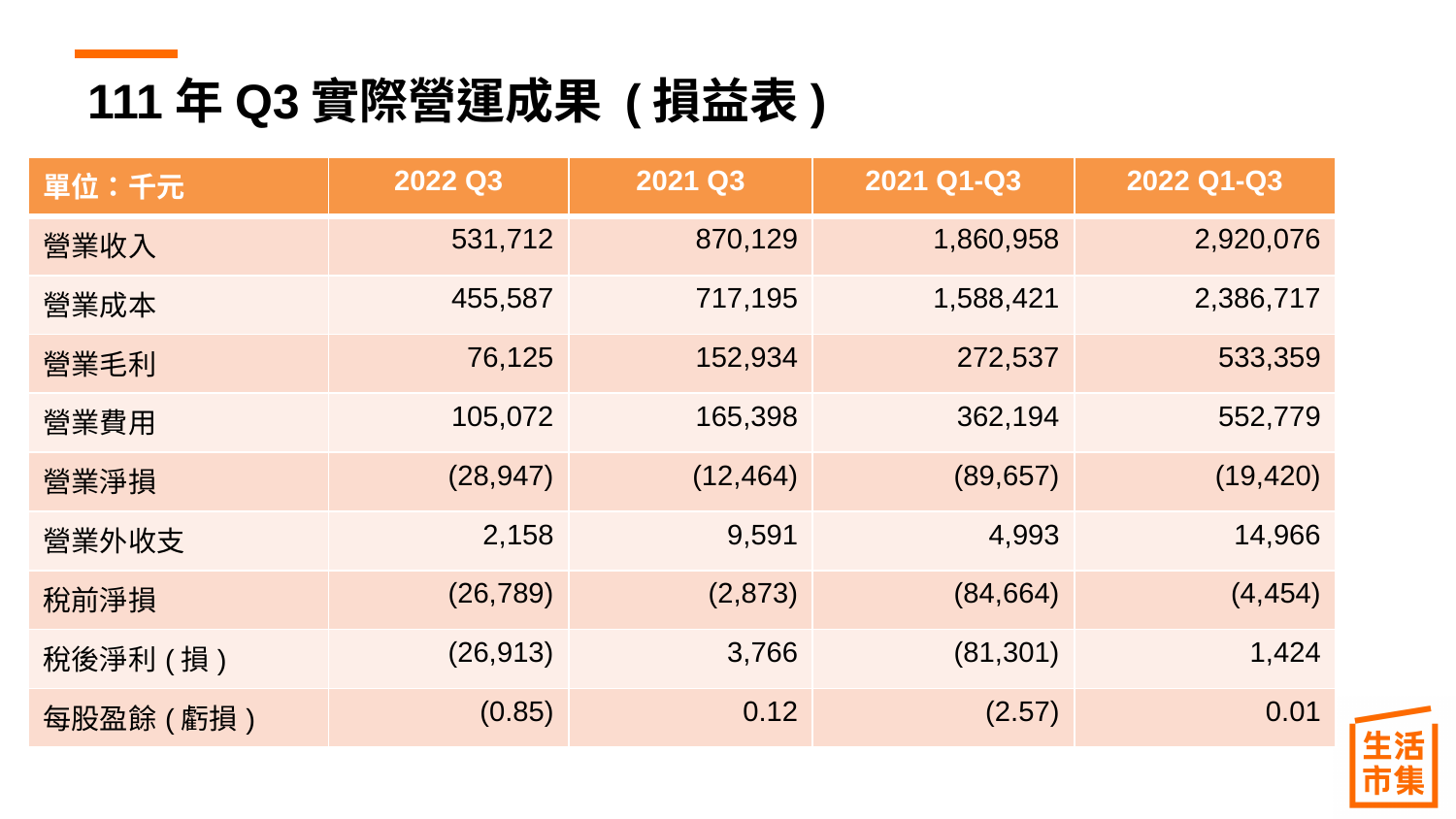

# 111年Q3實際營運成果 (損益表)
| 單位：千元 | 2022 Q3 | 2021 Q3 | 2021 Q1-Q3 | 2022 Q1-Q3 |
| --- | --- | --- | --- | --- |
| 營業收入 | 531,712 | 870,129 | 1,860,958 | 2,920,076 |
| 營業成本 | 455,587 | 717,195 | 1,588,421 | 2,386,717 |
| 營業毛利 | 76,125 | 152,934 | 272,537 | 533,359 |
| 營業費用 | 105,072 | 165,398 | 362,194 | 552,779 |
| 營業淨損 | (28,947) | (12,464) | (89,657) | (19,420) |
| 營業外收支 | 2,158 | 9,591 | 4,993 | 14,966 |
| 稅前淨損 | (26,789) | (2,873) | (84,664) | (4,454) |
| 稅後淨利(損) | (26,913) | 3,766 | (81,301) | 1,424 |
| 每股盈餘(虧損) | (0.85) | 0.12 | (2.57) | 0.01 |